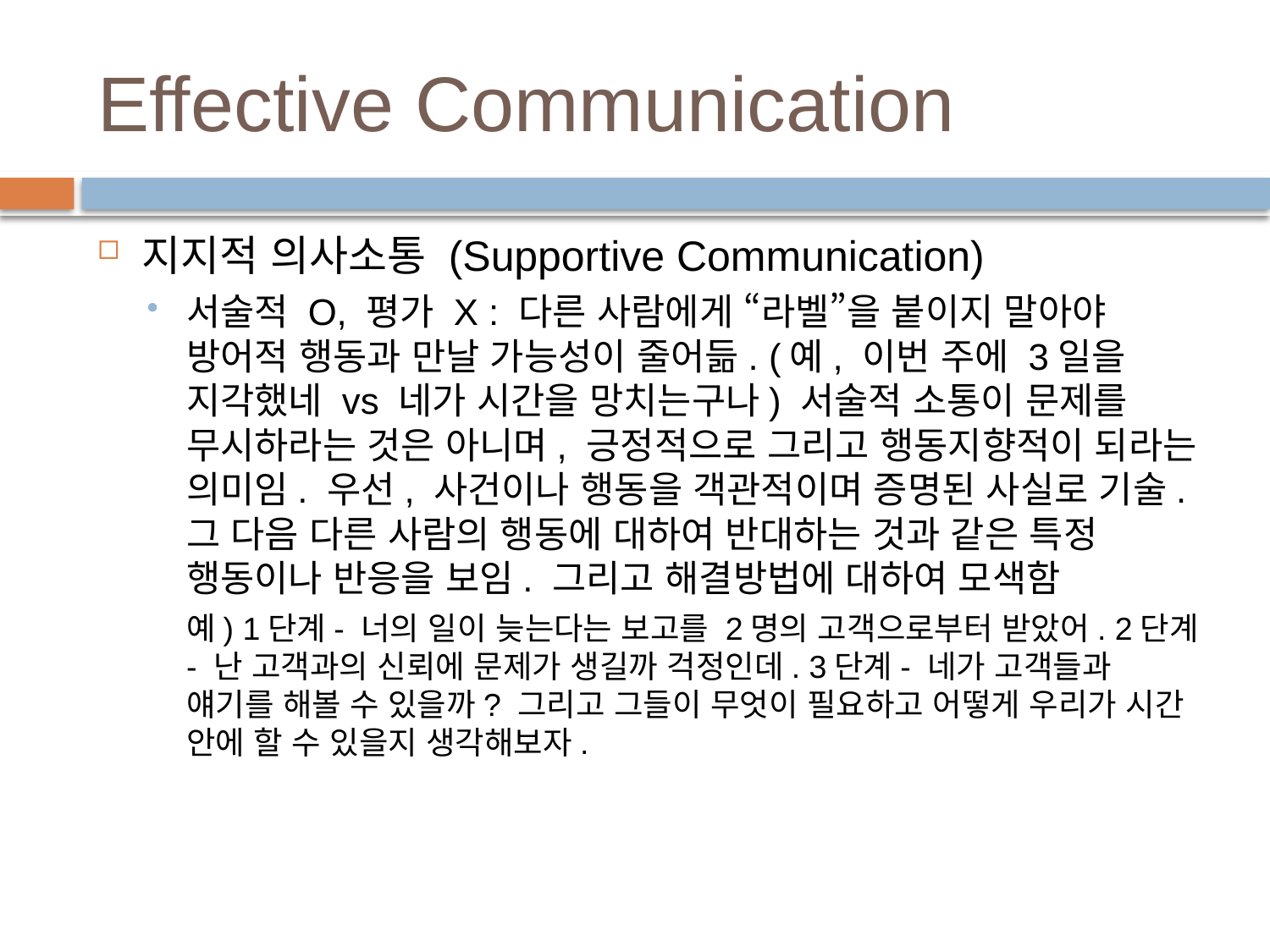

# Effective Communication
지지적 의사소통 (Supportive Communication)
서술적 O, 평가 X : 다른 사람에게 “라벨”을 붙이지 말아야 방어적 행동과 만날 가능성이 줄어듦. (예, 이번 주에 3일을 지각했네 vs 네가 시간을 망치는구나) 서술적 소통이 문제를 무시하라는 것은 아니며, 긍정적으로 그리고 행동지향적이 되라는 의미임. 우선, 사건이나 행동을 객관적이며 증명된 사실로 기술. 그 다음 다른 사람의 행동에 대하여 반대하는 것과 같은 특정 행동이나 반응을 보임. 그리고 해결방법에 대하여 모색함
예) 1단계- 너의 일이 늦는다는 보고를 2명의 고객으로부터 받았어. 2단계- 난 고객과의 신뢰에 문제가 생길까 걱정인데. 3단계- 네가 고객들과 얘기를 해볼 수 있을까? 그리고 그들이 무엇이 필요하고 어떻게 우리가 시간 안에 할 수 있을지 생각해보자.